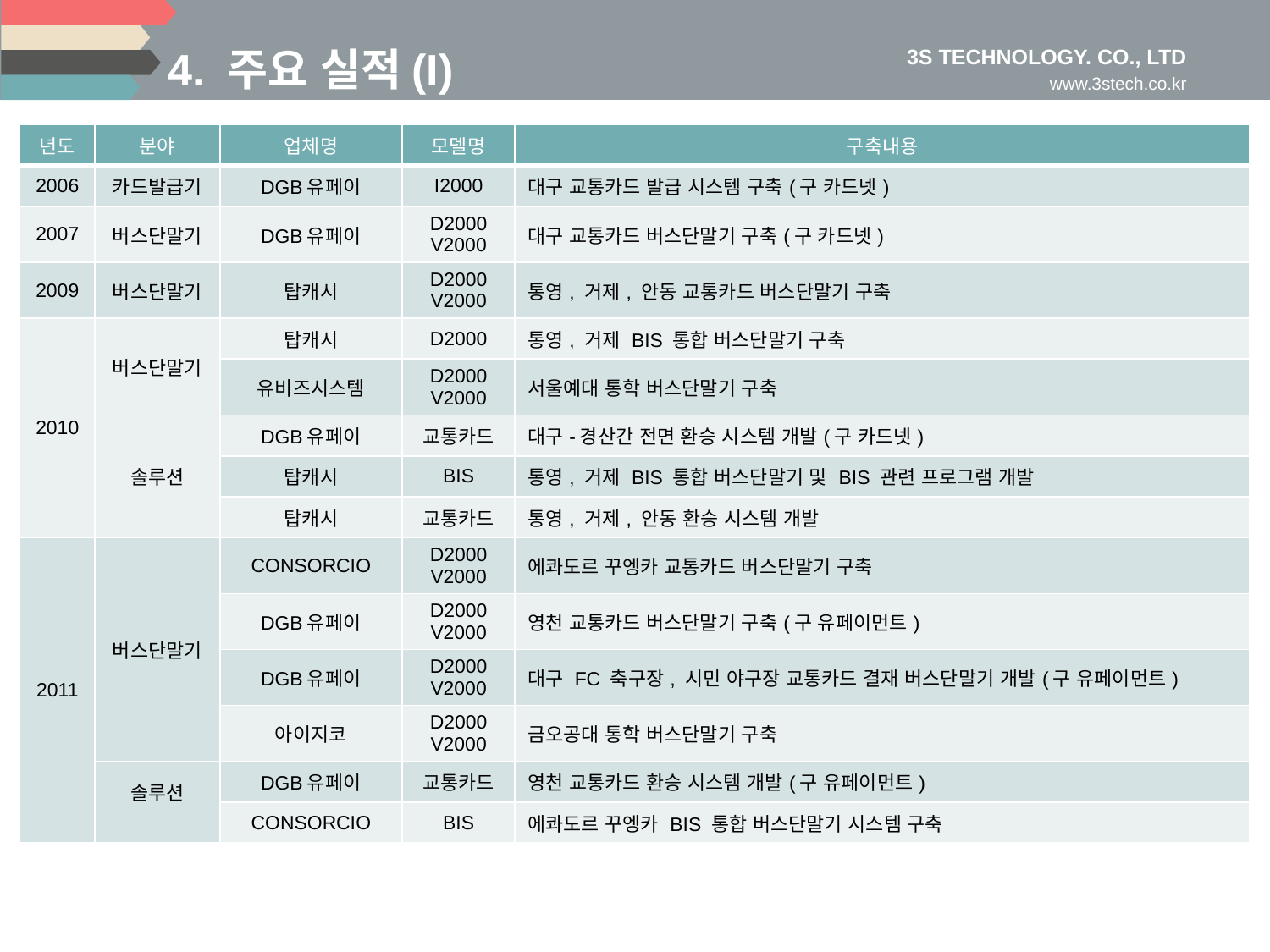

4. 주요 실적(I)
| 년도 | 분야 | 업체명 | 모델명 | 구축내용 |
| --- | --- | --- | --- | --- |
| 2006 | 카드발급기 | DGB유페이 | I2000 | 대구 교통카드 발급 시스템 구축(구 카드넷) |
| 2007 | 버스단말기 | DGB유페이 | D2000 V2000 | 대구 교통카드 버스단말기 구축(구 카드넷) |
| 2009 | 버스단말기 | 탑캐시 | D2000 V2000 | 통영, 거제, 안동 교통카드 버스단말기 구축 |
| 2010 | 버스단말기 | 탑캐시 | D2000 | 통영, 거제 BIS 통합 버스단말기 구축 |
|  |  | 유비즈시스템 | D2000 V2000 | 서울예대 통학 버스단말기 구축 |
|  | 솔루션 | DGB유페이 | 교통카드 | 대구-경산간 전면 환승 시스템 개발(구 카드넷) |
|  |  | 탑캐시 | BIS | 통영, 거제 BIS 통합 버스단말기 및 BIS 관련 프로그램 개발 |
|  |  | 탑캐시 | 교통카드 | 통영, 거제, 안동 환승 시스템 개발 |
| 2011 | 버스단말기 | CONSORCIO | D2000 V2000 | 에콰도르 꾸엥카 교통카드 버스단말기 구축 |
|  |  | DGB유페이 | D2000 V2000 | 영천 교통카드 버스단말기 구축(구 유페이먼트) |
|  |  | DGB유페이 | D2000 V2000 | 대구 FC 축구장, 시민 야구장 교통카드 결재 버스단말기 개발(구 유페이먼트) |
|  |  | 아이지코 | D2000 V2000 | 금오공대 통학 버스단말기 구축 |
|  | 솔루션 | DGB유페이 | 교통카드 | 영천 교통카드 환승 시스템 개발(구 유페이먼트) |
|  |  | CONSORCIO | BIS | 에콰도르 꾸엥카 BIS 통합 버스단말기 시스템 구축 |